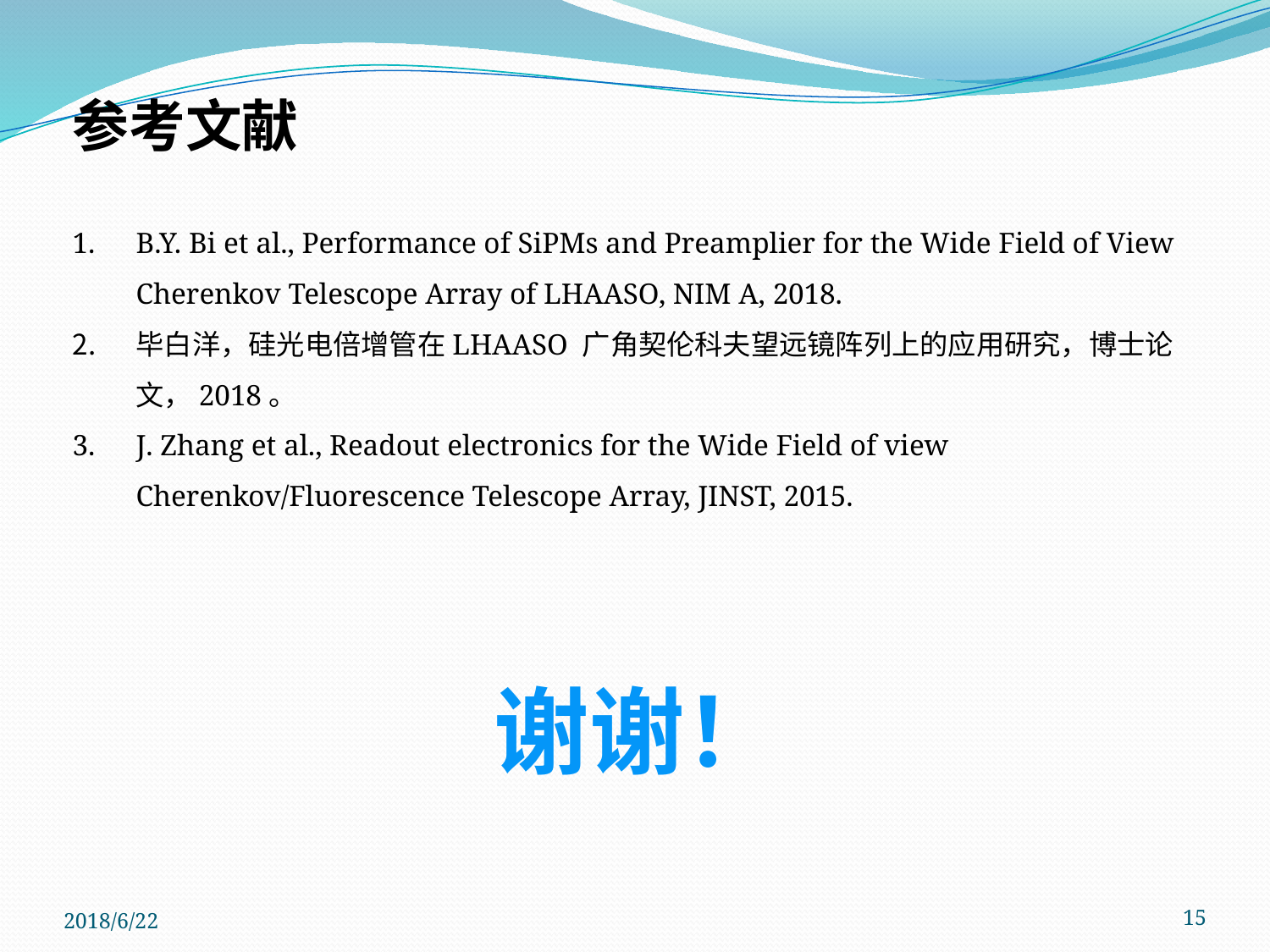

参考文献

B.Y. Bi et al., Performance of SiPMs and Preamplier for the Wide Field of View Cherenkov Telescope Array of LHAASO, NIM A, 2018.
毕白洋，硅光电倍增管在LHAASO 广角契伦科夫望远镜阵列上的应用研究，博士论文，2018。
J. Zhang et al., Readout electronics for the Wide Field of view Cherenkov/Fluorescence Telescope Array, JINST, 2015.
谢谢！
2018/6/22
15